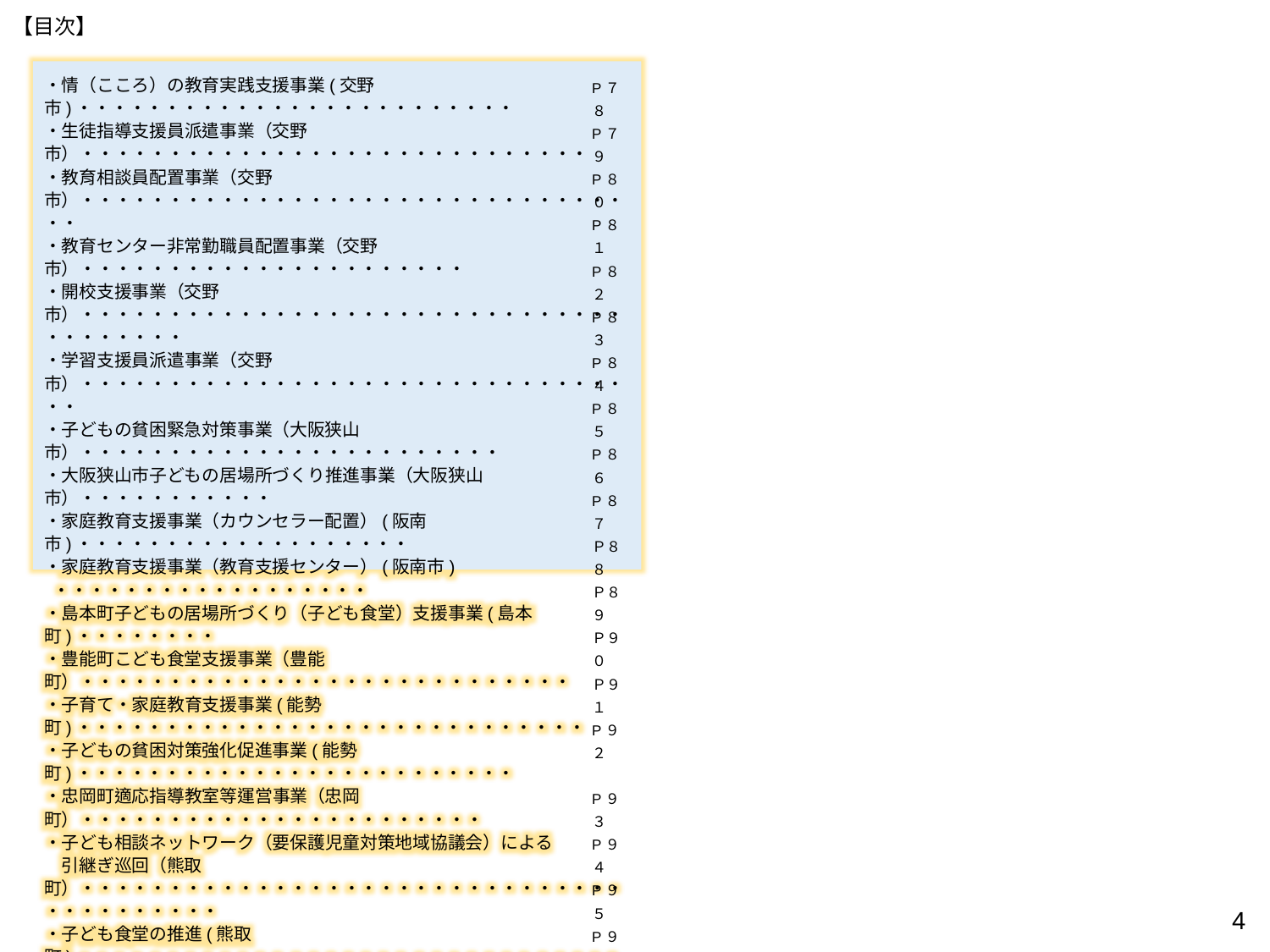

【目次】
・情（こころ）の教育実践支援事業(交野市)・・・・・・・・・・・・・・・・・・・・・・・・・
・生徒指導支援員派遣事業（交野市）・・・・・・・・・・・・・・・・・・・・・・・・・・・・・
・教育相談員配置事業（交野市）・・・・・・・・・・・・・・・・・・・・・・・・・・・・・・・・・
・教育センター非常勤職員配置事業（交野市）・・・・・・・・・・・・・・・・・・・・・・
・開校支援事業（交野市）・・・・・・・・・・・・・・・・・・・・・・・・・・・・・・・・・・・・・・・
・学習支援員派遣事業（交野市）・・・・・・・・・・・・・・・・・・・・・・・・・・・・・・・・・
・子どもの貧困緊急対策事業（大阪狭山市）・・・・・・・・・・・・・・・・・・・・・・・・
・大阪狭山市子どもの居場所づくり推進事業（大阪狭山市）・・・・・・・・・・・
・家庭教育支援事業（カウンセラー配置）(阪南市)・・・・・・・・・・・・・・・・・・・
・家庭教育支援事業（教育支援センター）(阪南市) ・・・・・・・・・・・・・・・・・・
・島本町子どもの居場所づくり（子ども食堂）支援事業(島本町)・・・・・・・・
・豊能町こども食堂支援事業（豊能町）・・・・・・・・・・・・・・・・・・・・・・・・・・・・
・子育て・家庭教育支援事業(能勢町)・・・・・・・・・・・・・・・・・・・・・・・・・・・・・
・子どもの貧困対策強化促進事業(能勢町)・・・・・・・・・・・・・・・・・・・・・・・・・
・忠岡町適応指導教室等運営事業（忠岡町）・・・・・・・・・・・・・・・・・・・・・・・
・子ども相談ネットワーク（要保護児童対策地域協議会）による
　引継ぎ巡回（熊取町）・・・・・・・・・・・・・・・・・・・・・・・・・・・・・・・・・・・・・・・・・
・子ども食堂の推進(熊取町)・・・・・・・・・・・・・・・・・・・・・・・・・・・・・・・・・・・・
・教育相談事業（田尻町）・・・・・・・・・・・・・・・・・・・・・・・・・・・・・・・・・・・・・・・
・授業支援員配置事業（田尻町）・・・・・・・・・・・・・・・・・・・・・・・・・・・・・・・・・

P７８
P７９
P８０
P８１
P８２
P８３
P８４
P８５
P８６
P８７
Ｐ８８
Ｐ８９
Ｐ９０
Ｐ９１
P９２

P９３
P９４
P９５
P９６

4